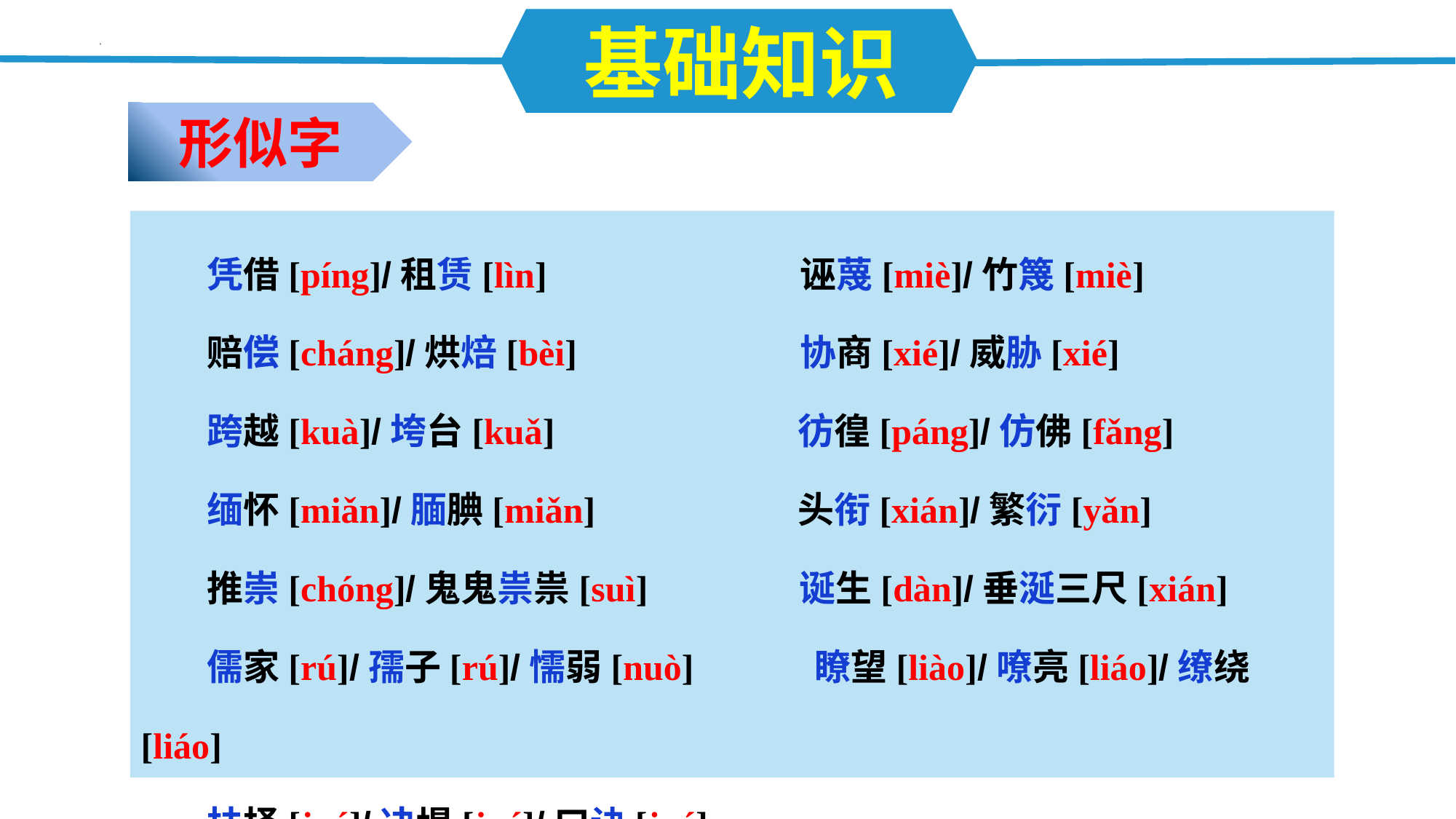

基础知识

形似字
       凭借[píng]/租赁[lìn]                        诬蔑[miè]/竹篾[miè]
       赔偿[cháng]/烘焙[bèi]                     协商[xié]/威胁[xié]
       跨越[kuà]/垮台[kuǎ]                       彷徨[páng]/仿佛[fǎng]
       缅怀[miǎn]/腼腆[miǎn]                   头衔[xián]/繁衍[yǎn]
       推崇[chóng]/鬼鬼祟祟[suì]              诞生[dàn]/垂涎三尺[xián]
       儒家[rú]/孺子[rú]/懦弱[nuò]           瞭望[liào]/嘹亮[liáo]/缭绕[liáo]
       扶择[jué]/决堤[jué]/口诀[jué]